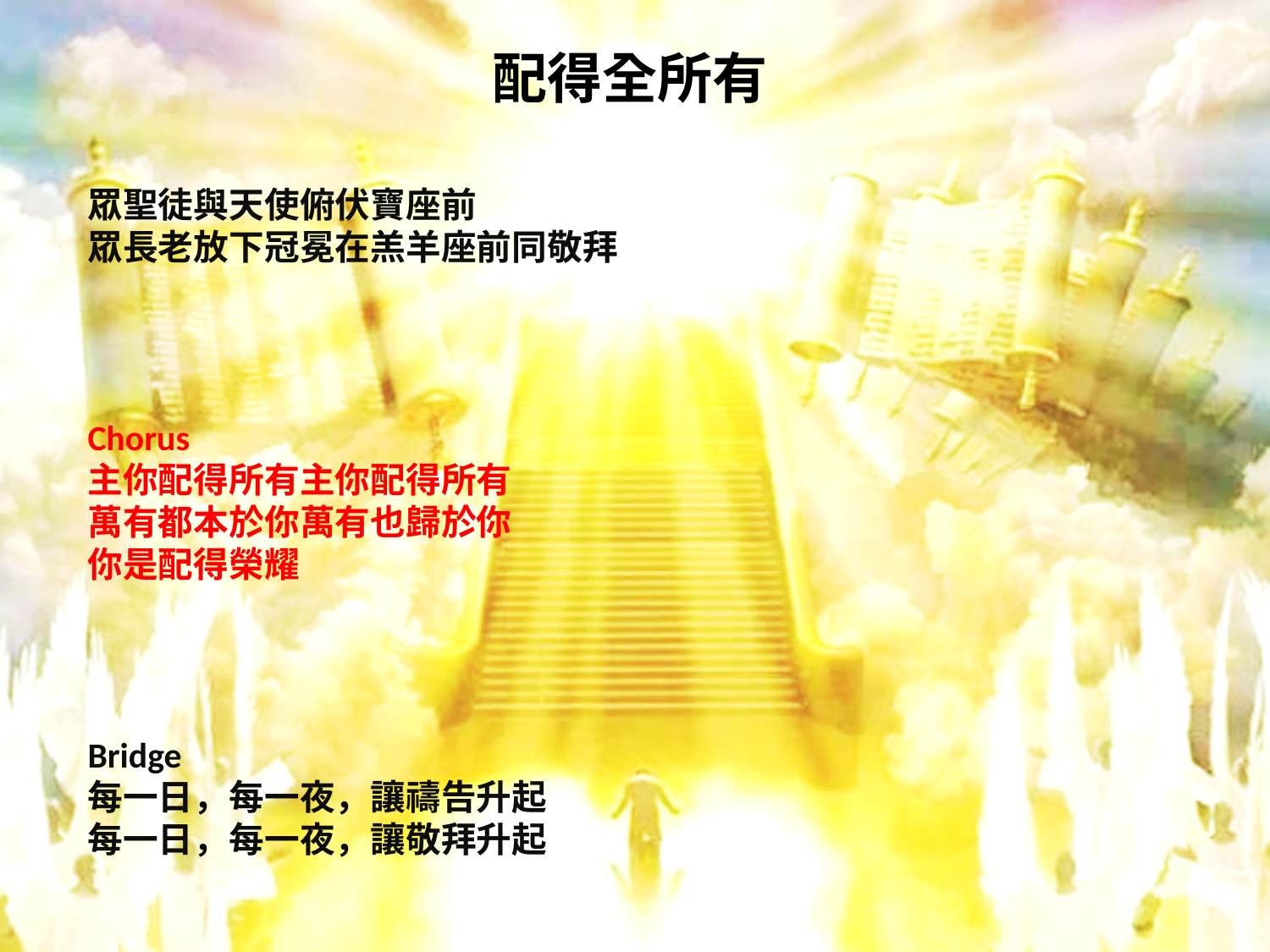

# 配得全所有
眾聖徒與天使俯伏寶座前
眾長老放下冠冕在羔羊座前同敬拜

Chorus
主你配得所有主你配得所有
萬有都本於你萬有也歸於你
你是配得榮耀

Bridge
每一日，每一夜，讓禱告升起
每一日，每一夜，讓敬拜升起